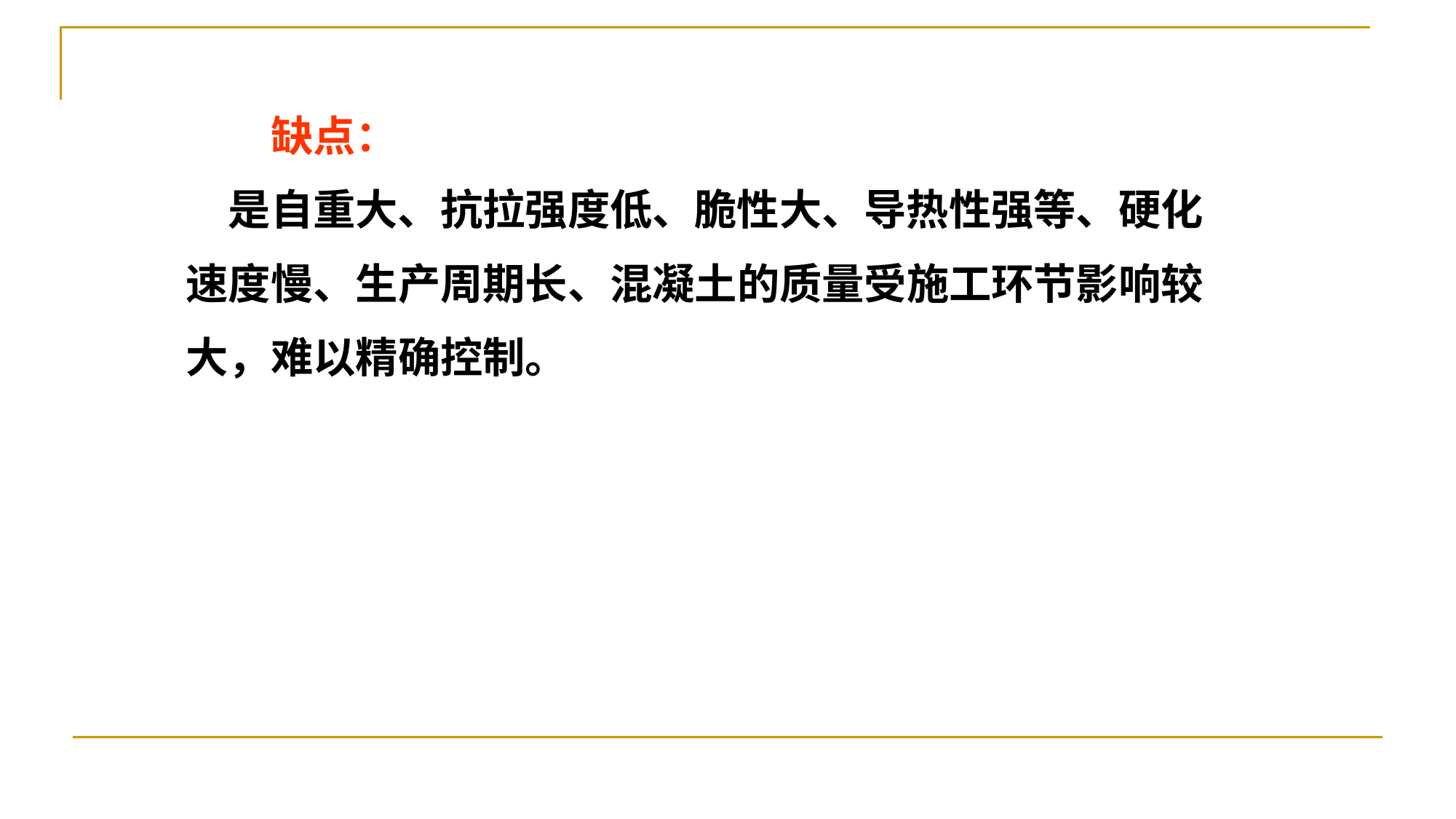

缺点：
　是自重大、抗拉强度低、脆性大、导热性强等、硬化速度慢、生产周期长、混凝土的质量受施工环节影响较大，难以精确控制。